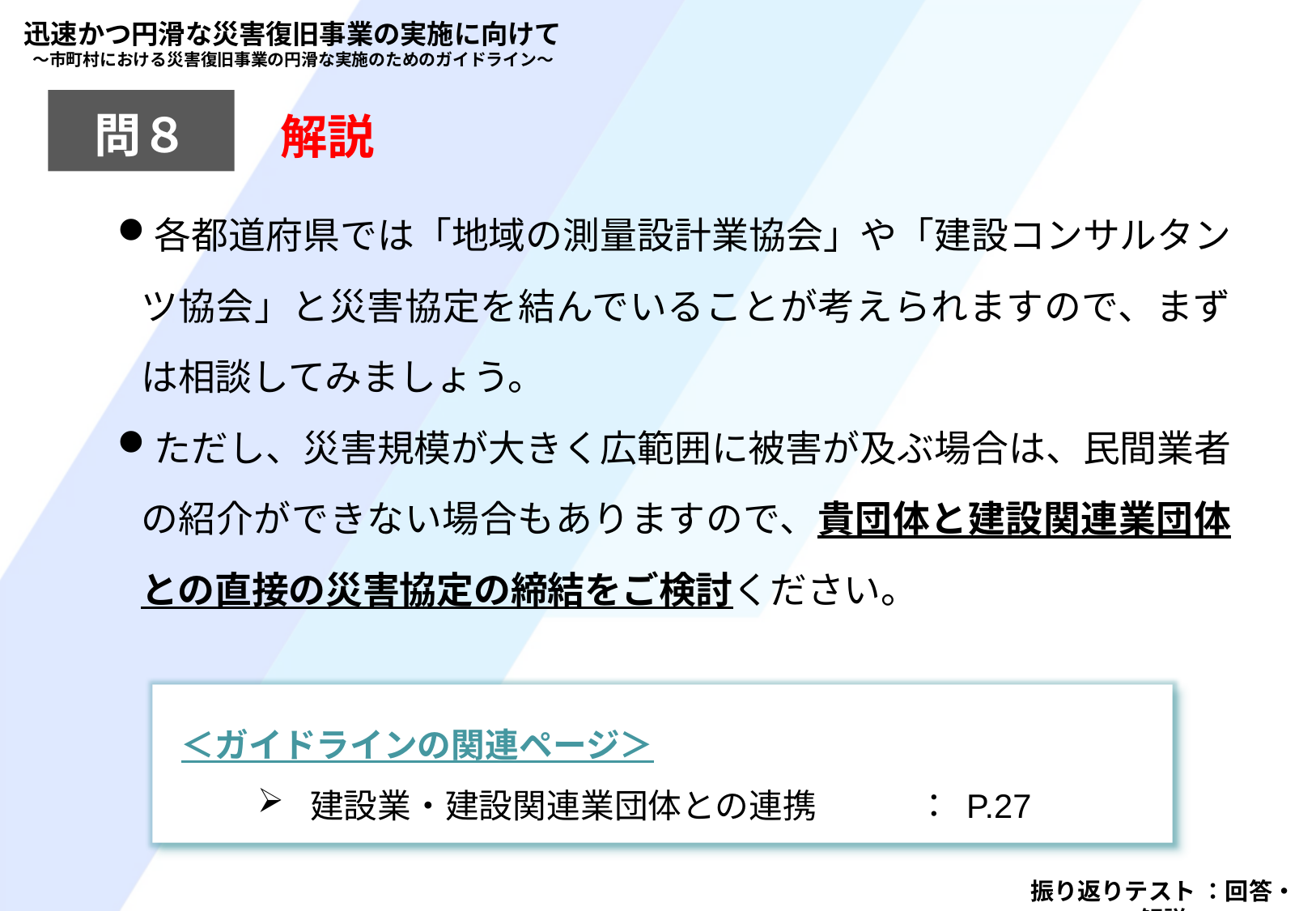

迅速かつ円滑な災害復旧事業の実施に向けて
～市町村における災害復旧事業の円滑な実施のためのガイドライン～
問８
解説
各都道府県では「地域の測量設計業協会」や「建設コンサルタンツ協会」と災害協定を結んでいることが考えられますので、まずは相談してみましょう。
ただし、災害規模が大きく広範囲に被害が及ぶ場合は、民間業者の紹介ができない場合もありますので、貴団体と建設関連業団体との直接の災害協定の締結をご検討ください。
＜ガイドラインの関連ページ＞
建設業・建設関連業団体との連携	： P.27
振り返りテスト ：回答・解説